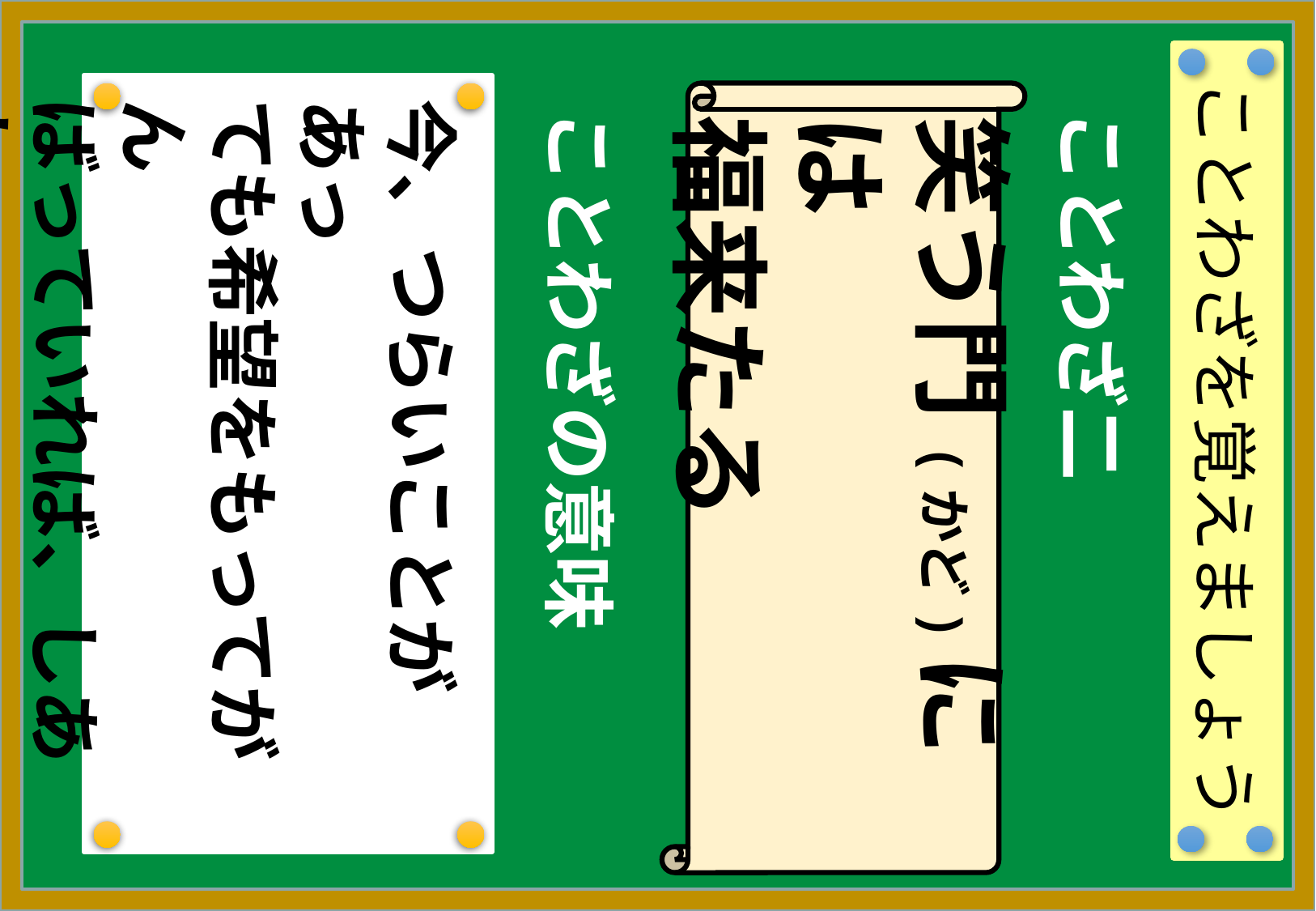

ことわざを覚えましょう

今、つらいことがあっ
ても希望をもってがん
ばっていれば、しあわ
せがやってくる。。

笑う門(かど)には
福来たる
ことわざの意味
ことわざ二